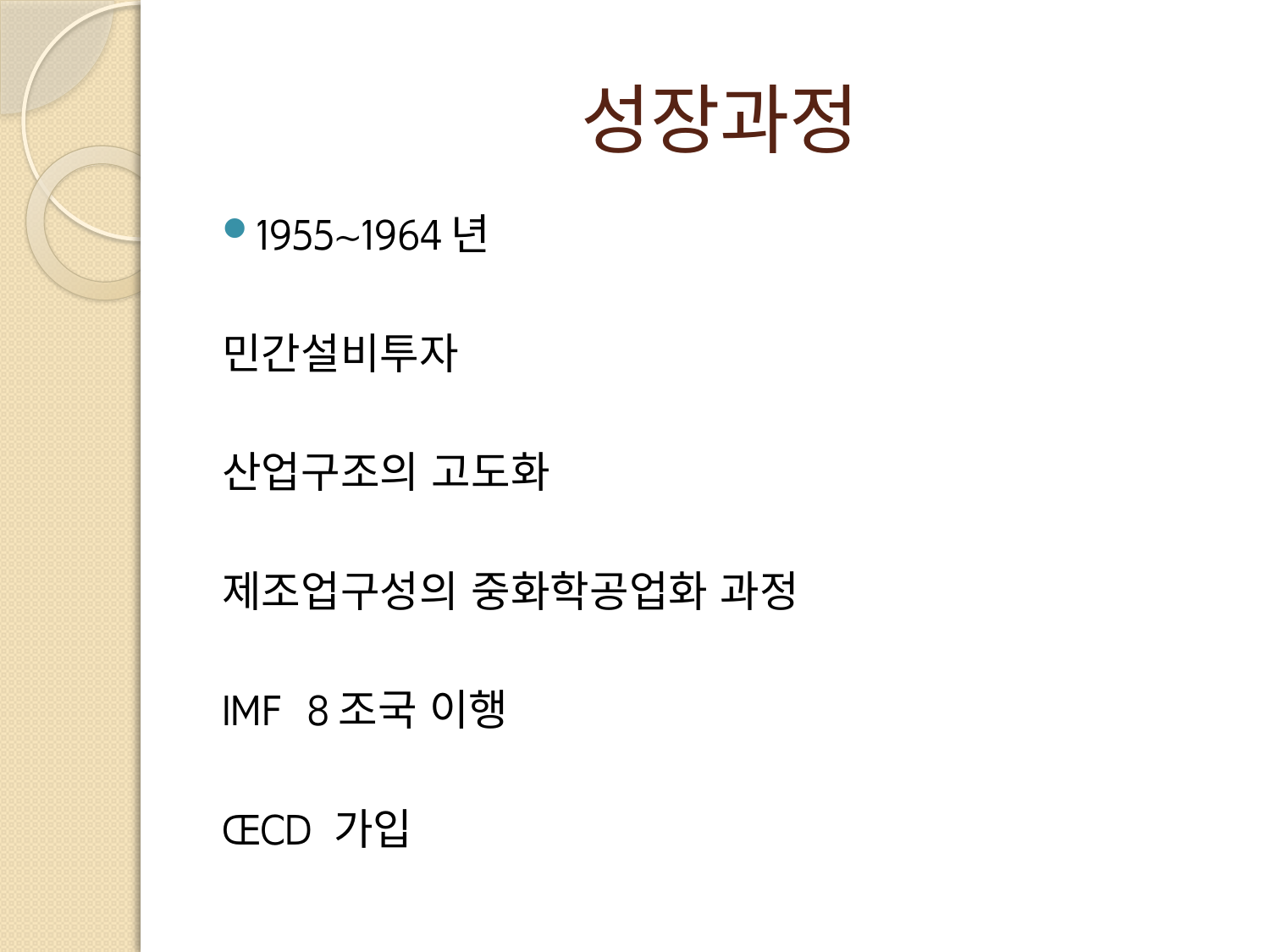

# 성장과정
1955~1964년

민간설비투자

산업구조의 고도화

제조업구성의 중화학공업화 과정

IMF  8조국 이행

OECD 가입